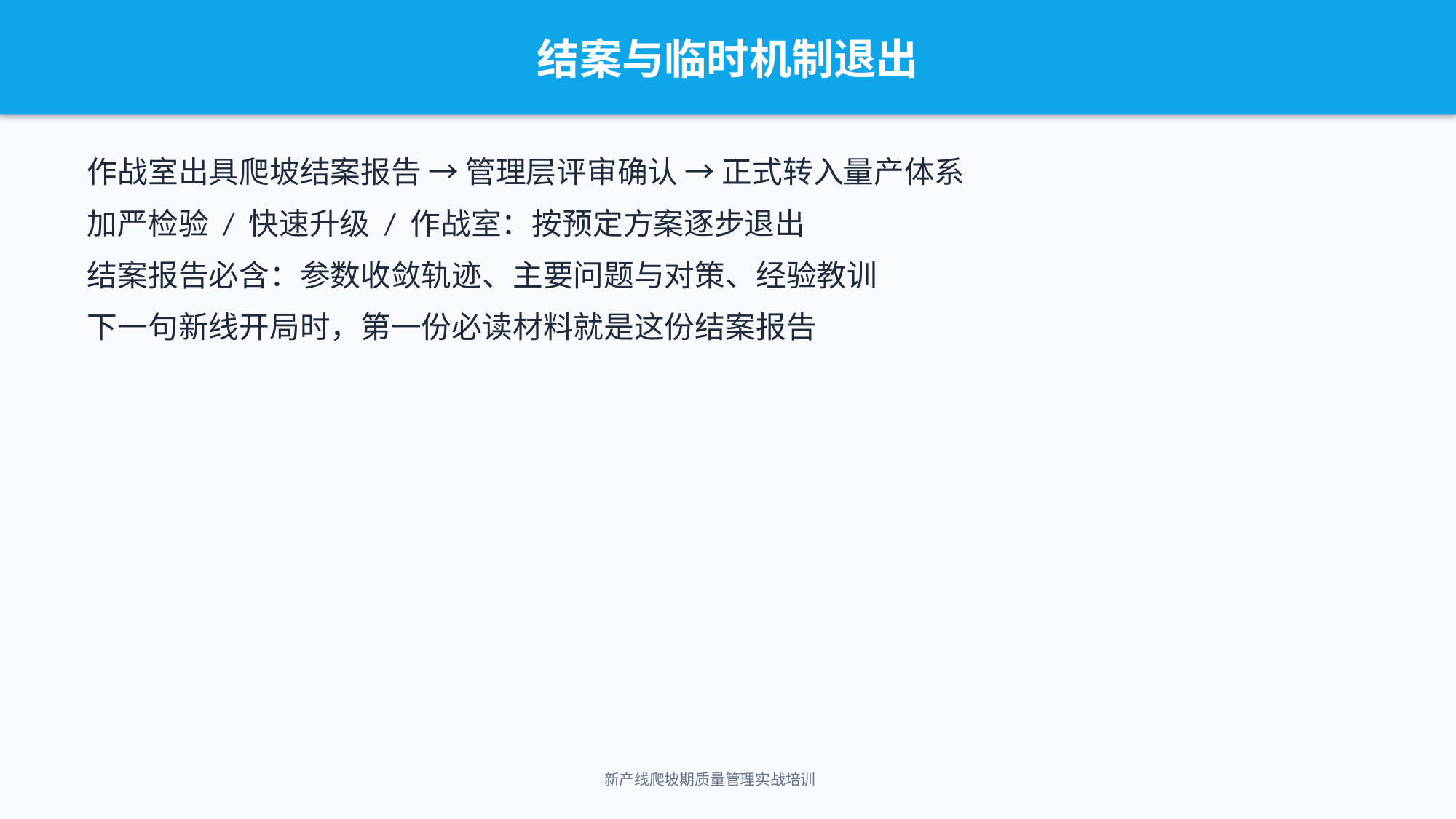

结案与临时机制退出
作战室出具爬坡结案报告 → 管理层评审确认 → 正式转入量产体系
加严检验 / 快速升级 / 作战室：按预定方案逐步退出
结案报告必含：参数收敛轨迹、主要问题与对策、经验教训
下一句新线开局时，第一份必读材料就是这份结案报告
新产线爬坡期质量管理实战培训